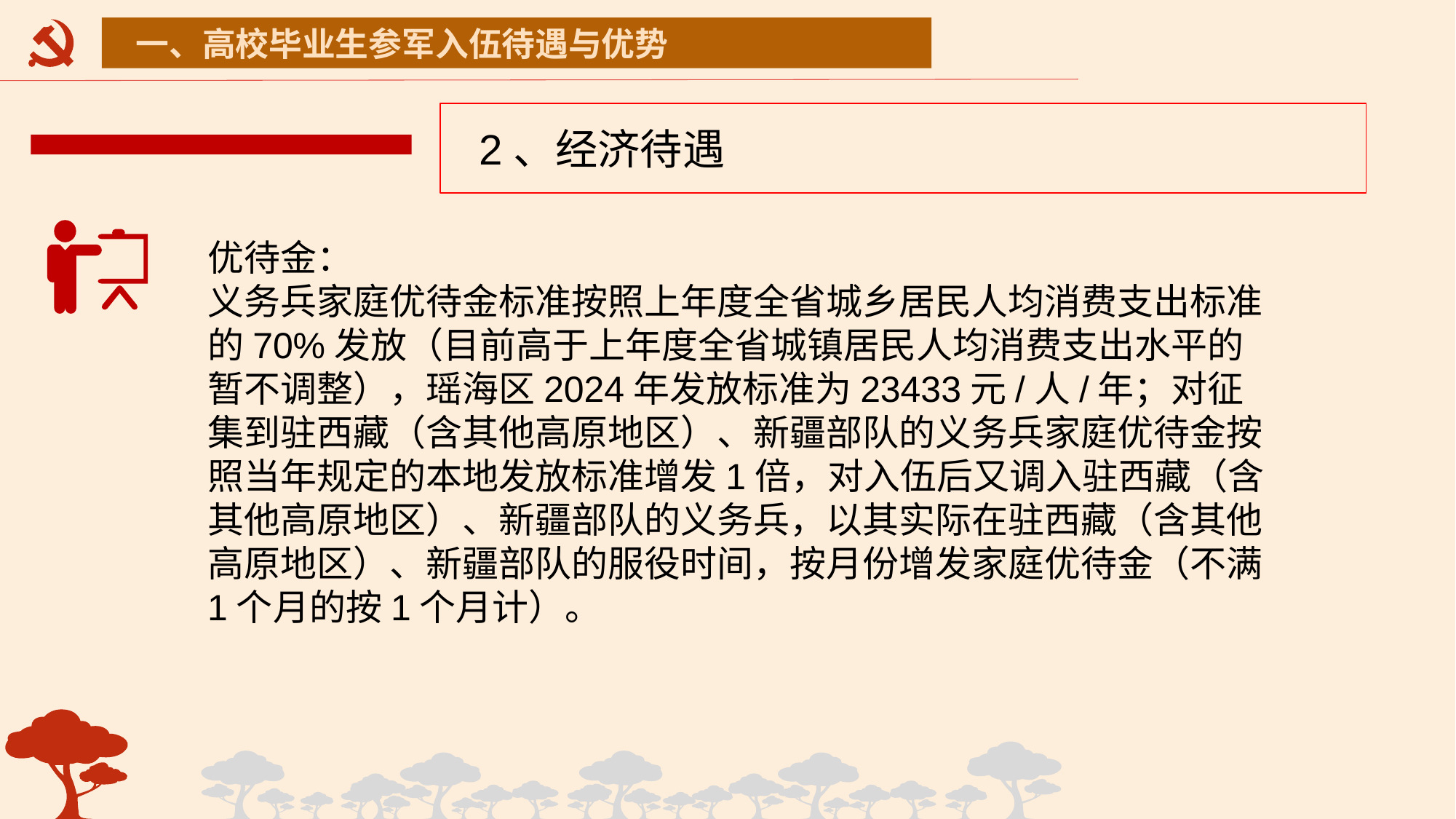

一、高校毕业生参军入伍待遇与优势

2、经济待遇

优待金：
义务兵家庭优待金标准按照上年度全省城乡居民人均消费支出标准的70%发放（目前高于上年度全省城镇居民人均消费支出水平的暂不调整），瑶海区2024年发放标准为23433元/人/年；对征集到驻西藏（含其他高原地区）、新疆部队的义务兵家庭优待金按照当年规定的本地发放标准增发1倍，对入伍后又调入驻西藏（含其他高原地区）、新疆部队的义务兵，以其实际在驻西藏（含其他高原地区）、新疆部队的服役时间，按月份增发家庭优待金（不满1个月的按1个月计）。